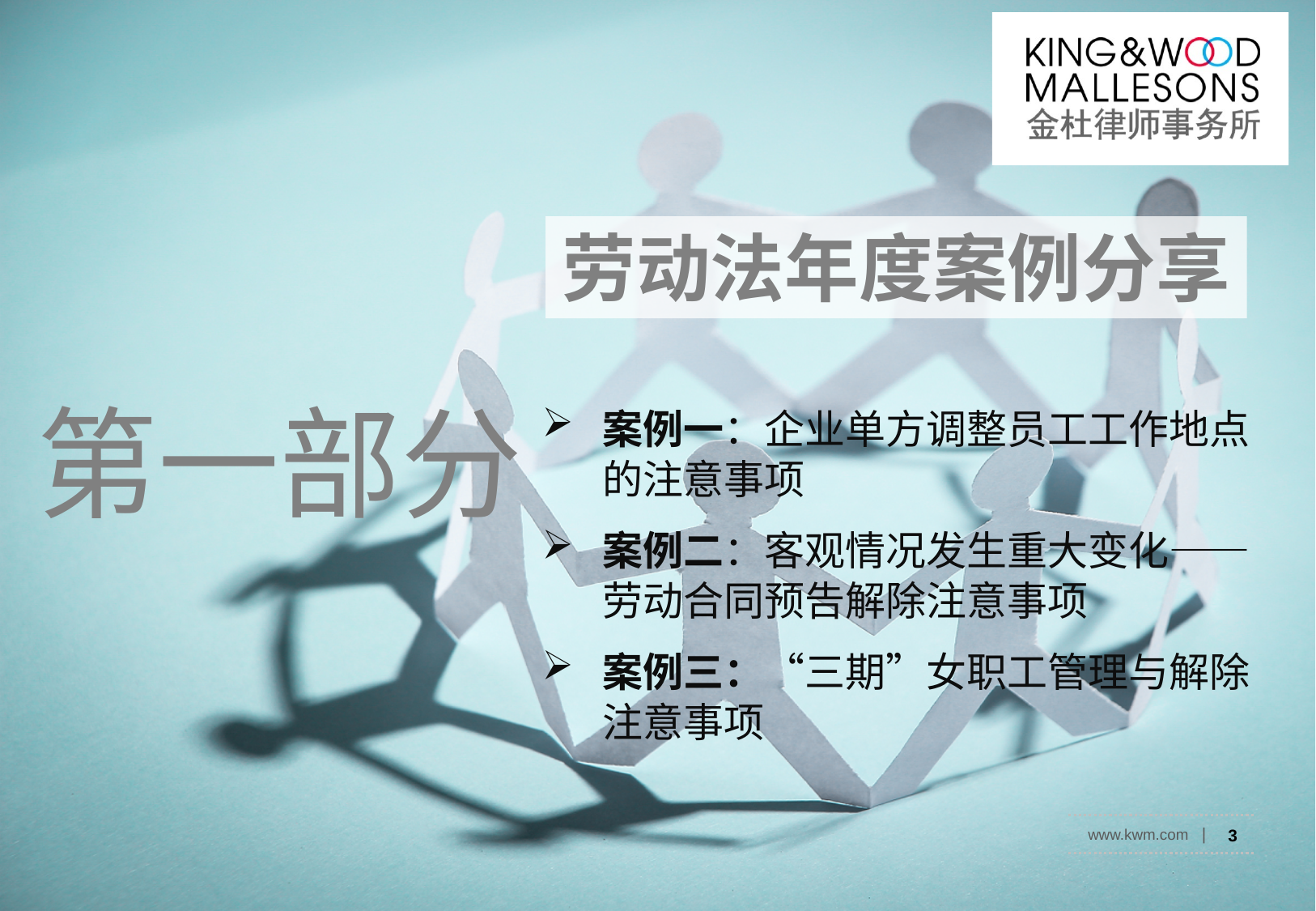

劳动法年度案例分享

案例一：企业单方调整员工工作地点的注意事项
案例二：客观情况发生重大变化——劳动合同预告解除注意事项
案例三：“三期”女职工管理与解除注意事项
第一部分